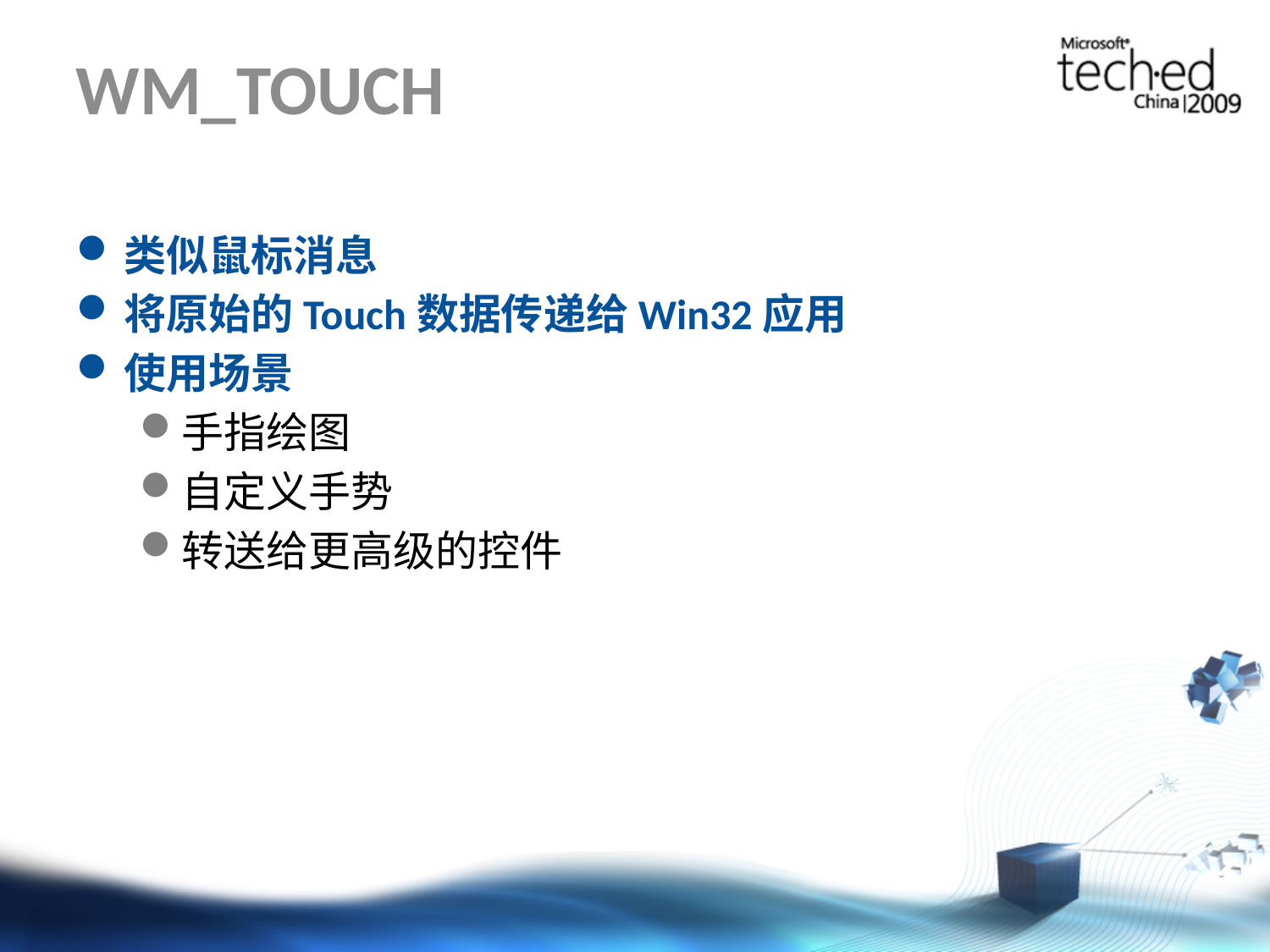

# WM_TOUCH
类似鼠标消息
将原始的Touch数据传递给Win32应用
使用场景
手指绘图
自定义手势
转送给更高级的控件